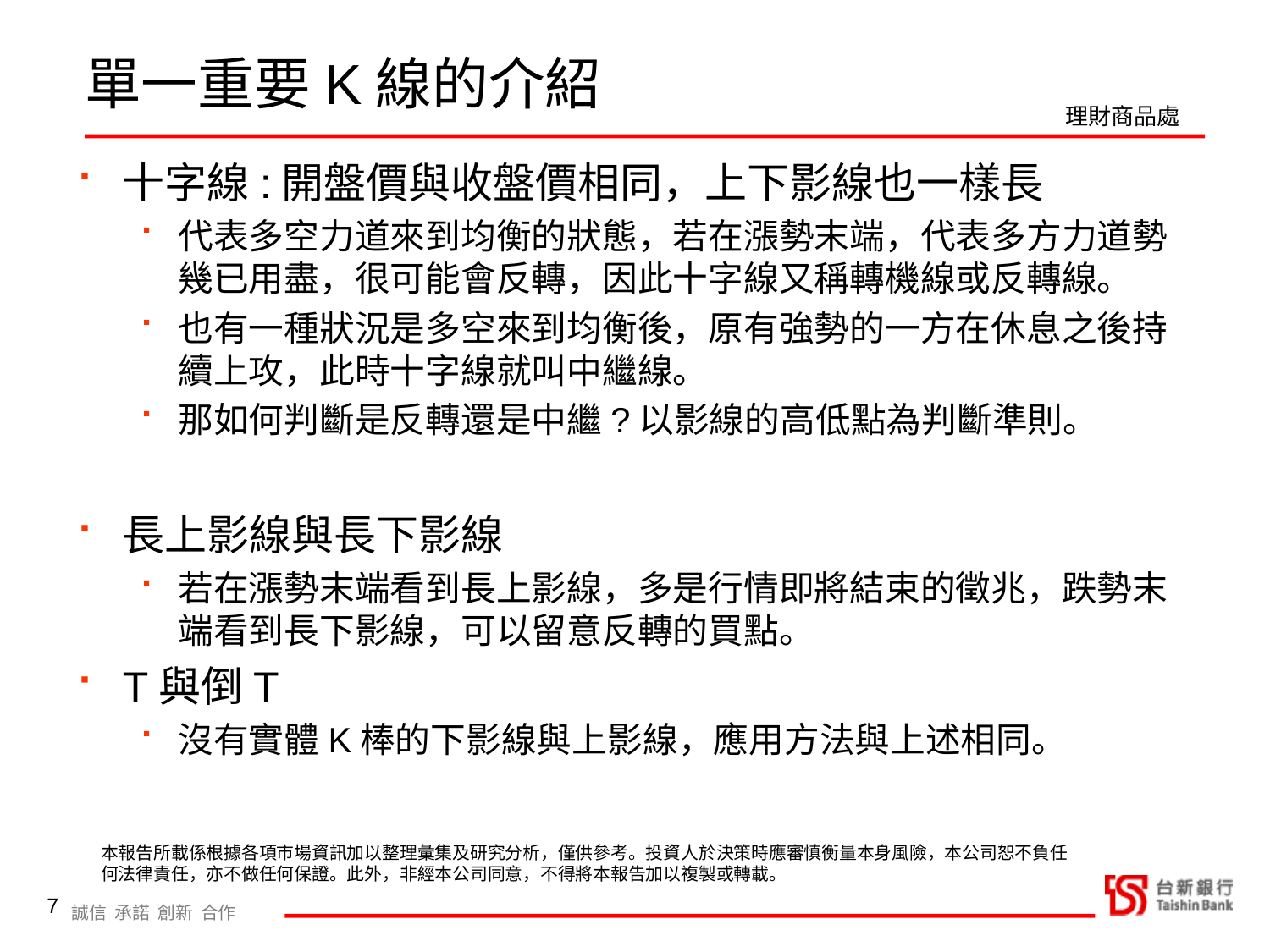

單一重要K線的介紹
十字線:開盤價與收盤價相同，上下影線也一樣長
代表多空力道來到均衡的狀態，若在漲勢末端，代表多方力道勢幾已用盡，很可能會反轉，因此十字線又稱轉機線或反轉線。
也有一種狀況是多空來到均衡後，原有強勢的一方在休息之後持續上攻，此時十字線就叫中繼線。
那如何判斷是反轉還是中繼?以影線的高低點為判斷準則。

長上影線與長下影線
若在漲勢末端看到長上影線，多是行情即將結束的徵兆，跌勢末端看到長下影線，可以留意反轉的買點。
T與倒T
沒有實體K棒的下影線與上影線，應用方法與上述相同。
7